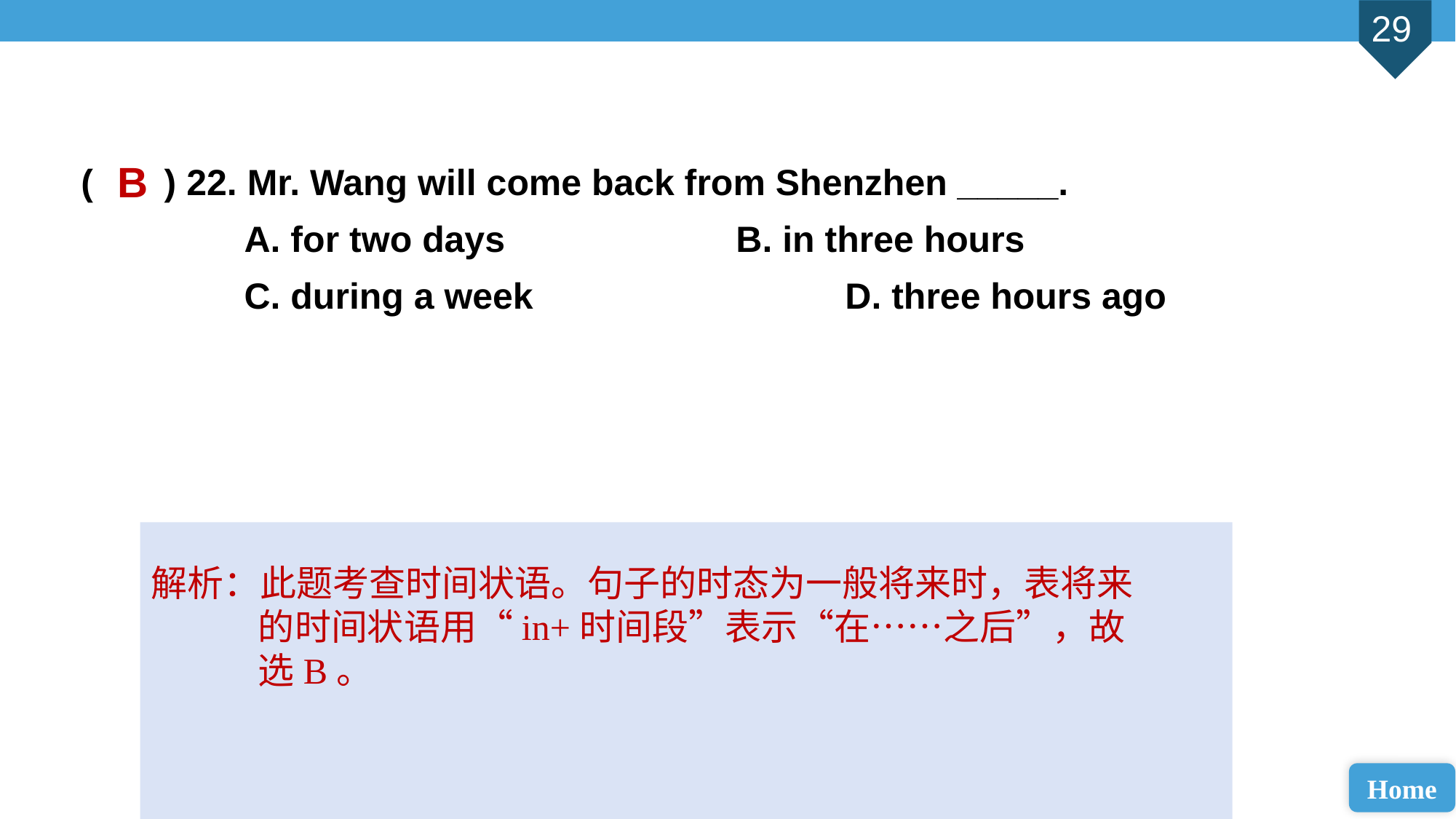

(       ) 22. Mr. Wang will come back from Shenzhen _____.
                A. for two days 			B. in three hours
                C. during a week 			D. three hours ago
B

解析：此题考查时间状语。句子的时态为一般将来时，表将来的时间状语用“in+时间段”表示“在……之后”，故选B。